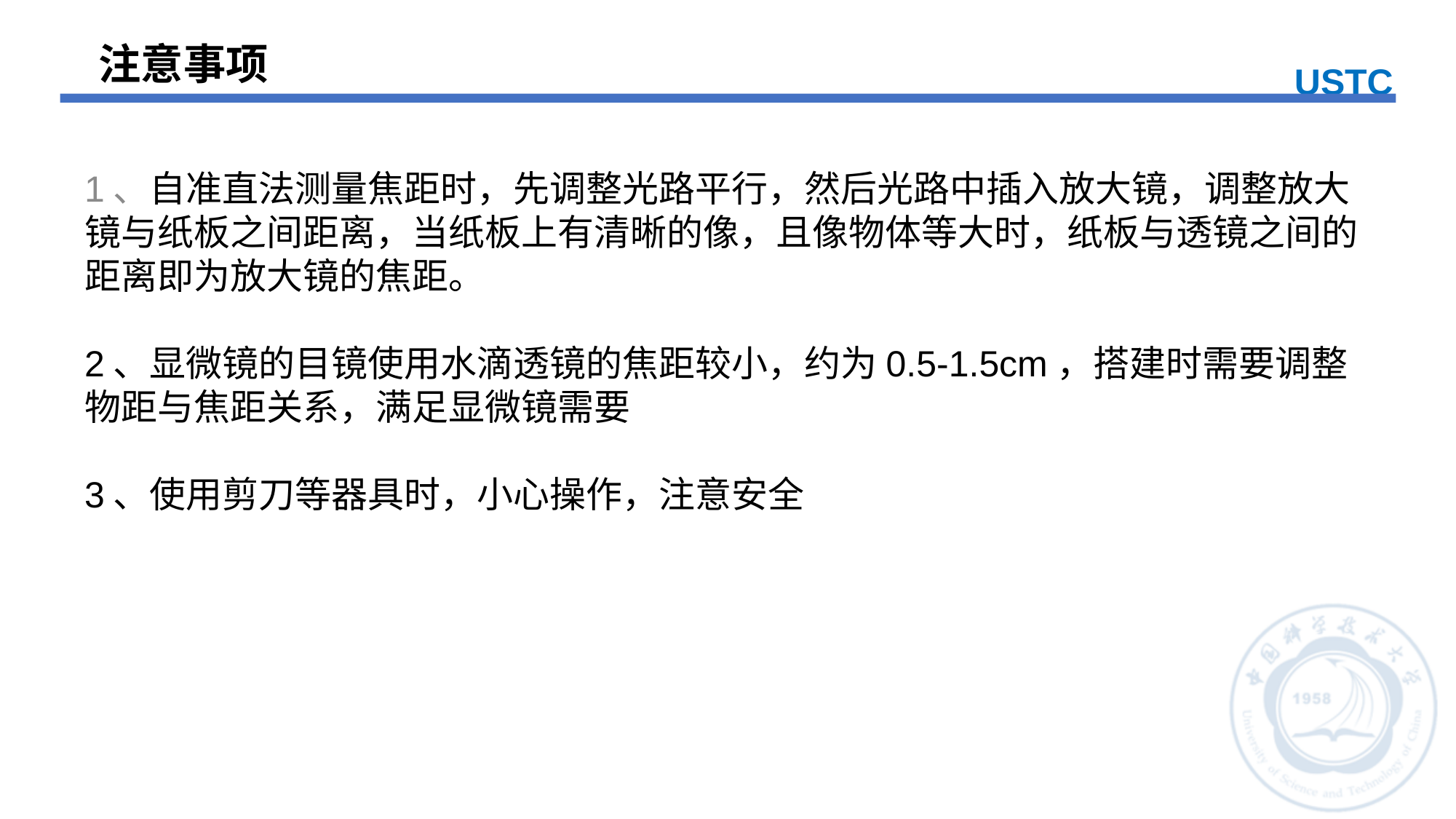

注意事项
USTC

1、自准直法测量焦距时，先调整光路平行，然后光路中插入放大镜，调整放大镜与纸板之间距离，当纸板上有清晰的像，且像物体等大时，纸板与透镜之间的距离即为放大镜的焦距。

2、显微镜的目镜使用水滴透镜的焦距较小，约为0.5-1.5cm，搭建时需要调整物距与焦距关系，满足显微镜需要

3、使用剪刀等器具时，小心操作，注意安全